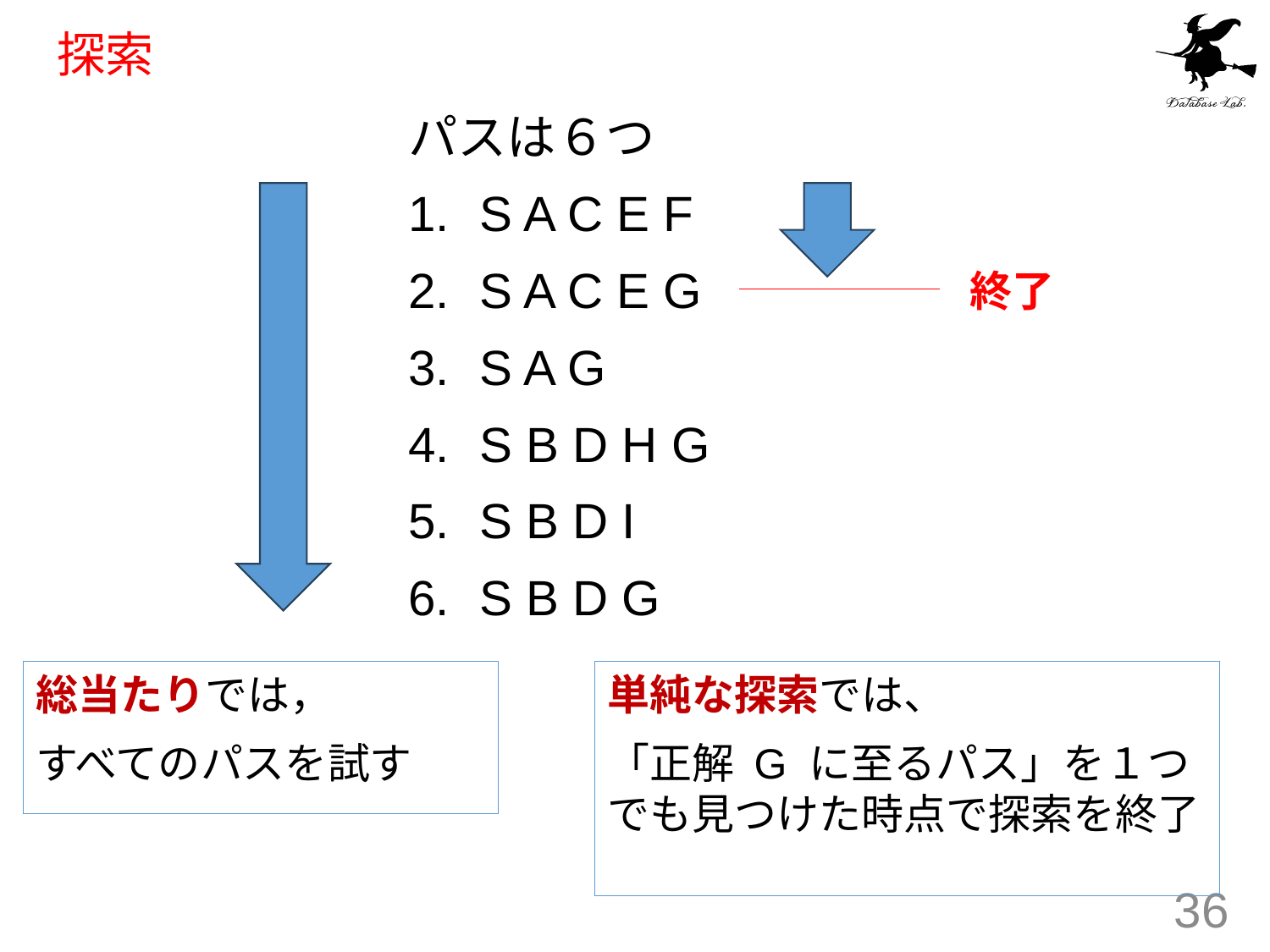

# 探索
パスは６つ
S A C E F
S A C E G
S A G
S B D H G
S B D I
S B D G

終了
総当たりでは，
すべてのパスを試す
単純な探索では、
「正解 G に至るパス」を１つでも見つけた時点で探索を終了
36